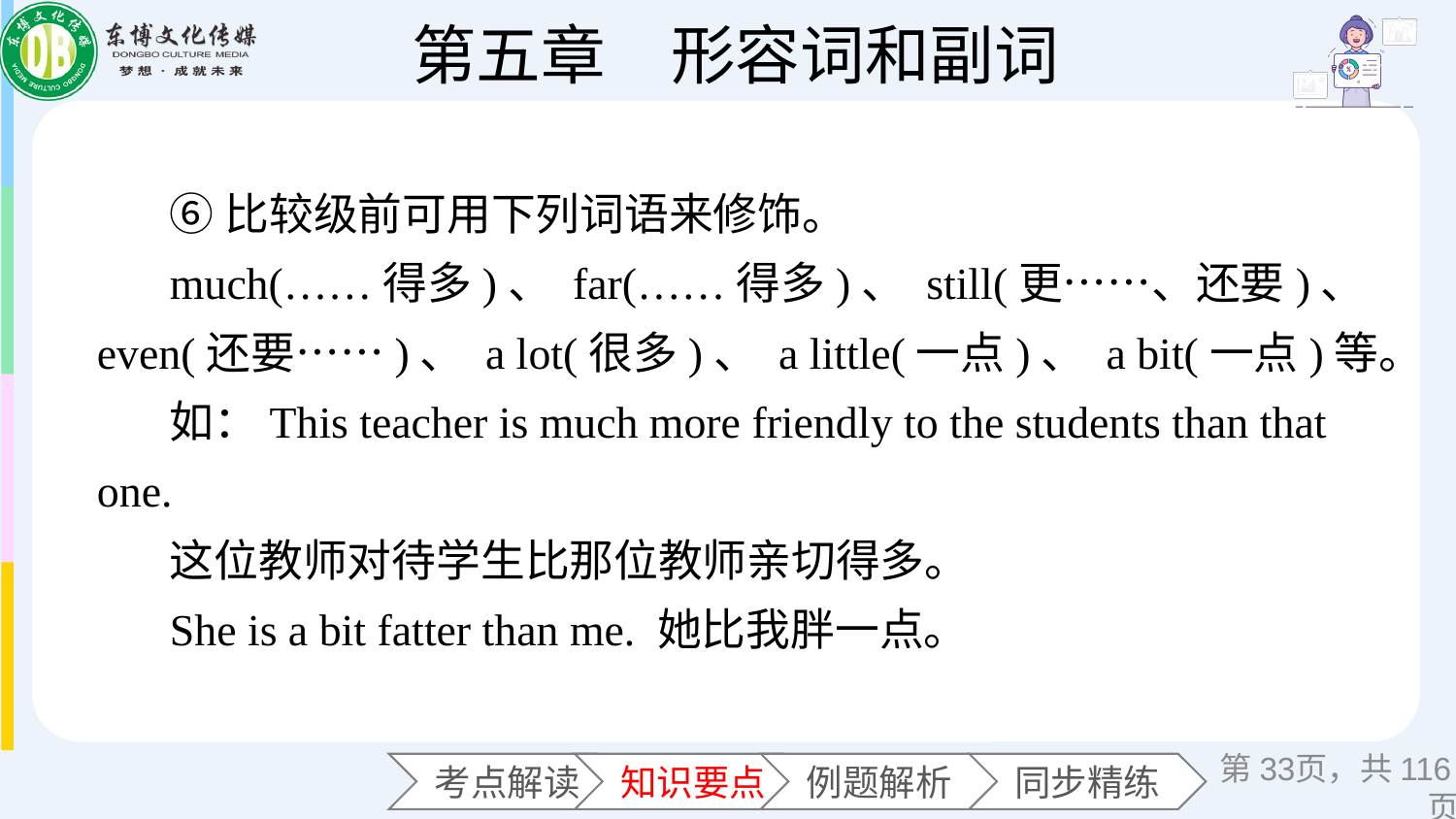

⑥比较级前可用下列词语来修饰。
much(……得多)、 far(……得多)、 still(更……、还要)、 even(还要……)、 a lot(很多)、 a little(一点)、 a bit(一点)等。
如：This teacher is much more friendly to the students than that one.
这位教师对待学生比那位教师亲切得多。
She is a bit fatter than me. 她比我胖一点。

第33页，共116页